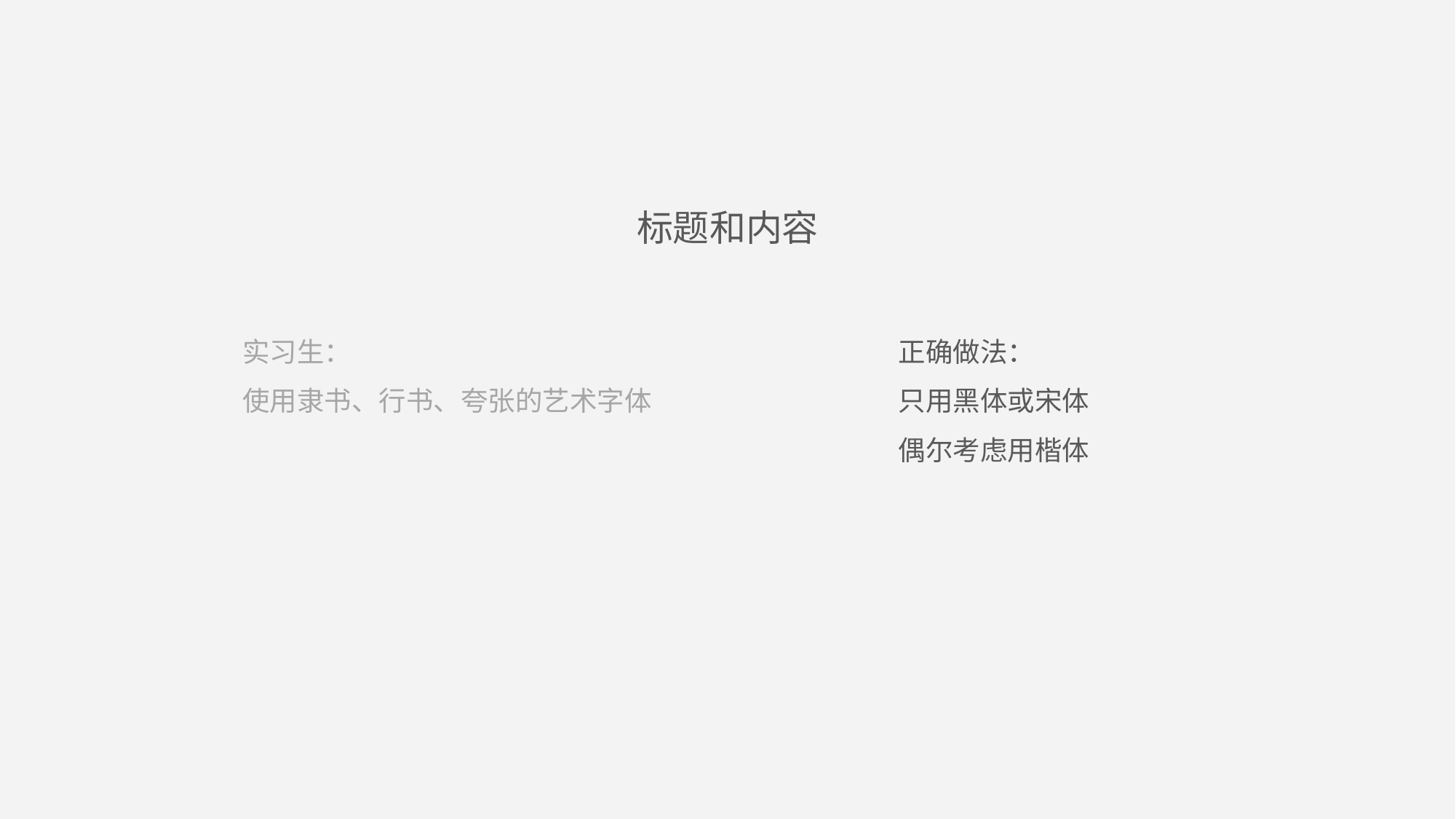

标题和内容
正确做法：
只用黑体或宋体
偶尔考虑用楷体
实习生：
使用隶书、行书、夸张的艺术字体